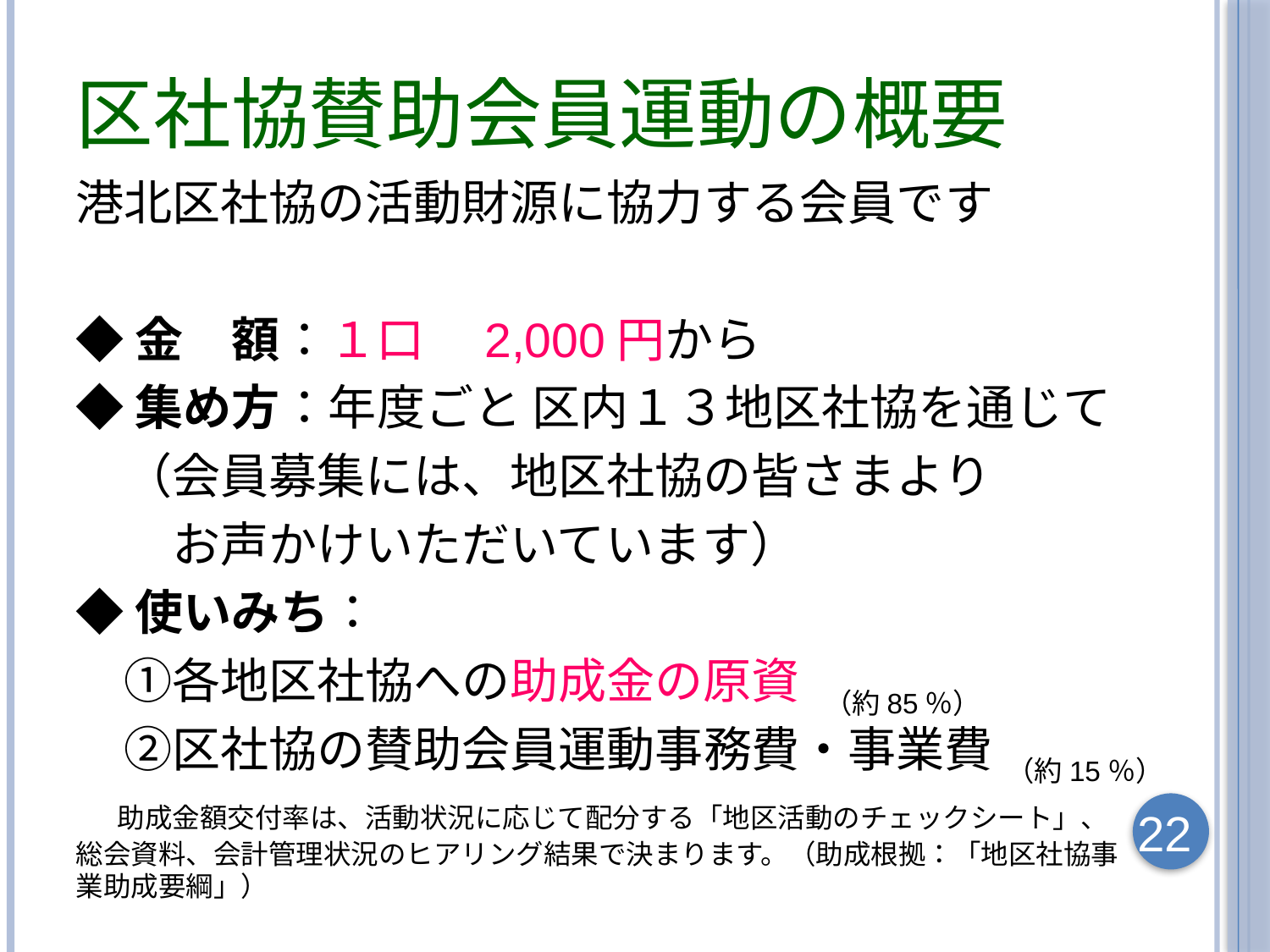

# 区社協賛助会員運動の概要
港北区社協の活動財源に協力する会員です

◆金　額：１口　2,000円から
◆集め方：年度ごと 区内１３地区社協を通じて
　（会員募集には、地区社協の皆さまより
　　お声かけいただいています）
◆使いみち：
　①各地区社協への助成金の原資
　②区社協の賛助会員運動事務費・事業費
　助成金額交付率は、活動状況に応じて配分する「地区活動のチェックシート」、総会資料、会計管理状況のヒアリング結果で決まります。（助成根拠：「地区社協事業助成要綱」）

（約85％）
（約15％）
22